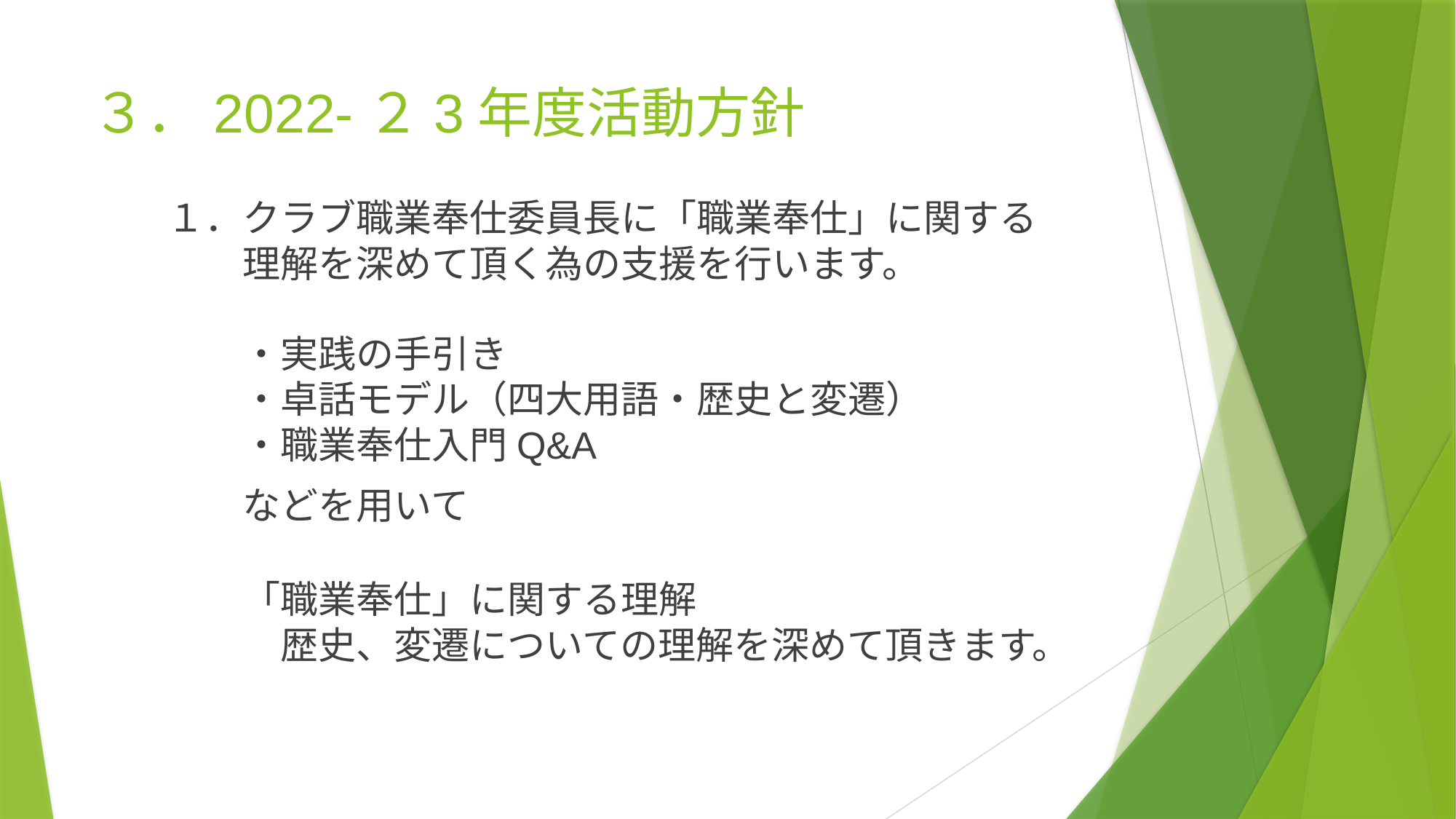

# ３．2022-２3年度活動方針
１．クラブ職業奉仕委員長に「職業奉仕」に関する
　　理解を深めて頂く為の支援を行います。

　　・実践の手引き
　　・卓話モデル（四大用語・歴史と変遷）
　　・職業奉仕入門Q&A
　　などを用いて

　　「職業奉仕」に関する理解
　　　歴史、変遷についての理解を深めて頂きます。